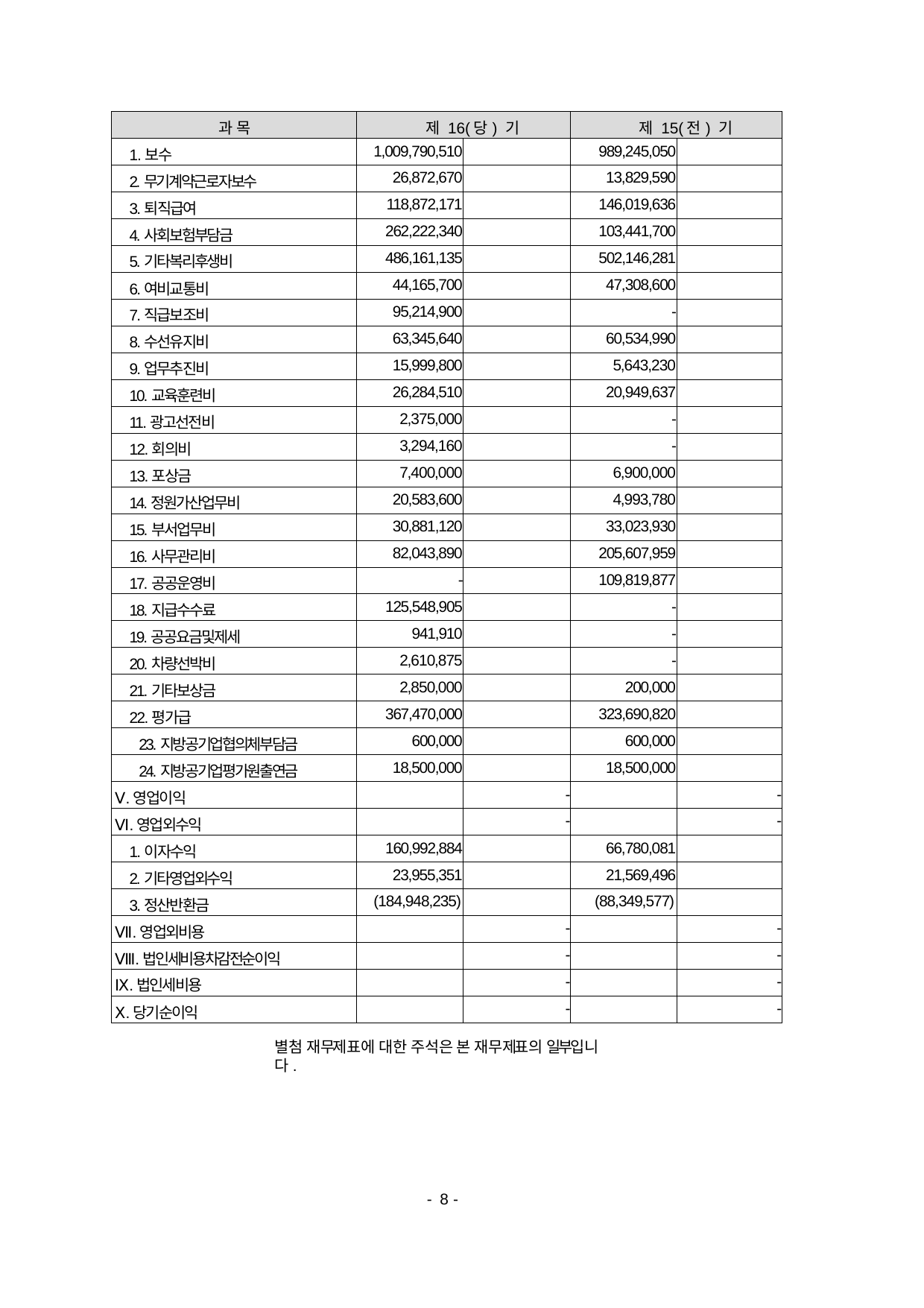

| 과 목 | 제 16(당) 기 |  | 제 15(전) 기 |  |
| --- | --- | --- | --- | --- |
| 1.보수 | 1,009,790,510 |  | 989,245,050 |  |
| 2.무기계약근로자보수 | 26,872,670 |  | 13,829,590 |  |
| 3.퇴직급여 | 118,872,171 |  | 146,019,636 |  |
| 4.사회보험부담금 | 262,222,340 |  | 103,441,700 |  |
| 5.기타복리후생비 | 486,161,135 |  | 502,146,281 |  |
| 6.여비교통비 | 44,165,700 |  | 47,308,600 |  |
| 7.직급보조비 | 95,214,900 |  | - |  |
| 8.수선유지비 | 63,345,640 |  | 60,534,990 |  |
| 9.업무추진비 | 15,999,800 |  | 5,643,230 |  |
| 10.교육훈련비 | 26,284,510 |  | 20,949,637 |  |
| 11.광고선전비 | 2,375,000 |  | - |  |
| 12.회의비 | 3,294,160 |  | - |  |
| 13.포상금 | 7,400,000 |  | 6,900,000 |  |
| 14.정원가산업무비 | 20,583,600 |  | 4,993,780 |  |
| 15.부서업무비 | 30,881,120 |  | 33,023,930 |  |
| 16.사무관리비 | 82,043,890 |  | 205,607,959 |  |
| 17.공공운영비 | - |  | 109,819,877 |  |
| 18.지급수수료 | 125,548,905 |  | - |  |
| 19.공공요금및제세 | 941,910 |  | - |  |
| 20.차량선박비 | 2,610,875 |  | - |  |
| 21.기타보상금 | 2,850,000 |  | 200,000 |  |
| 22.평가급 | 367,470,000 |  | 323,690,820 |  |
| 23.지방공기업협의체부담금 | 600,000 |  | 600,000 |  |
| 24.지방공기업평가원출연금 | 18,500,000 |  | 18,500,000 |  |
| Ⅴ.영업이익 |  | - |  | - |
| Ⅵ.영업외수익 |  | - |  | - |
| 1.이자수익 | 160,992,884 |  | 66,780,081 |  |
| 2.기타영업외수익 | 23,955,351 |  | 21,569,496 |  |
| 3.정산반환금 | (184,948,235) |  | (88,349,577) |  |
| Ⅶ.영업외비용 |  | - |  | - |
| Ⅷ.법인세비용차감전순이익 |  | - |  | - |
| Ⅸ.법인세비용 |  | - |  | - |
| Ⅹ.당기순이익 |  | - |  | - |
별첨 재무제표에 대한 주석은 본 재무제표의 일부입니다.
- 8 -